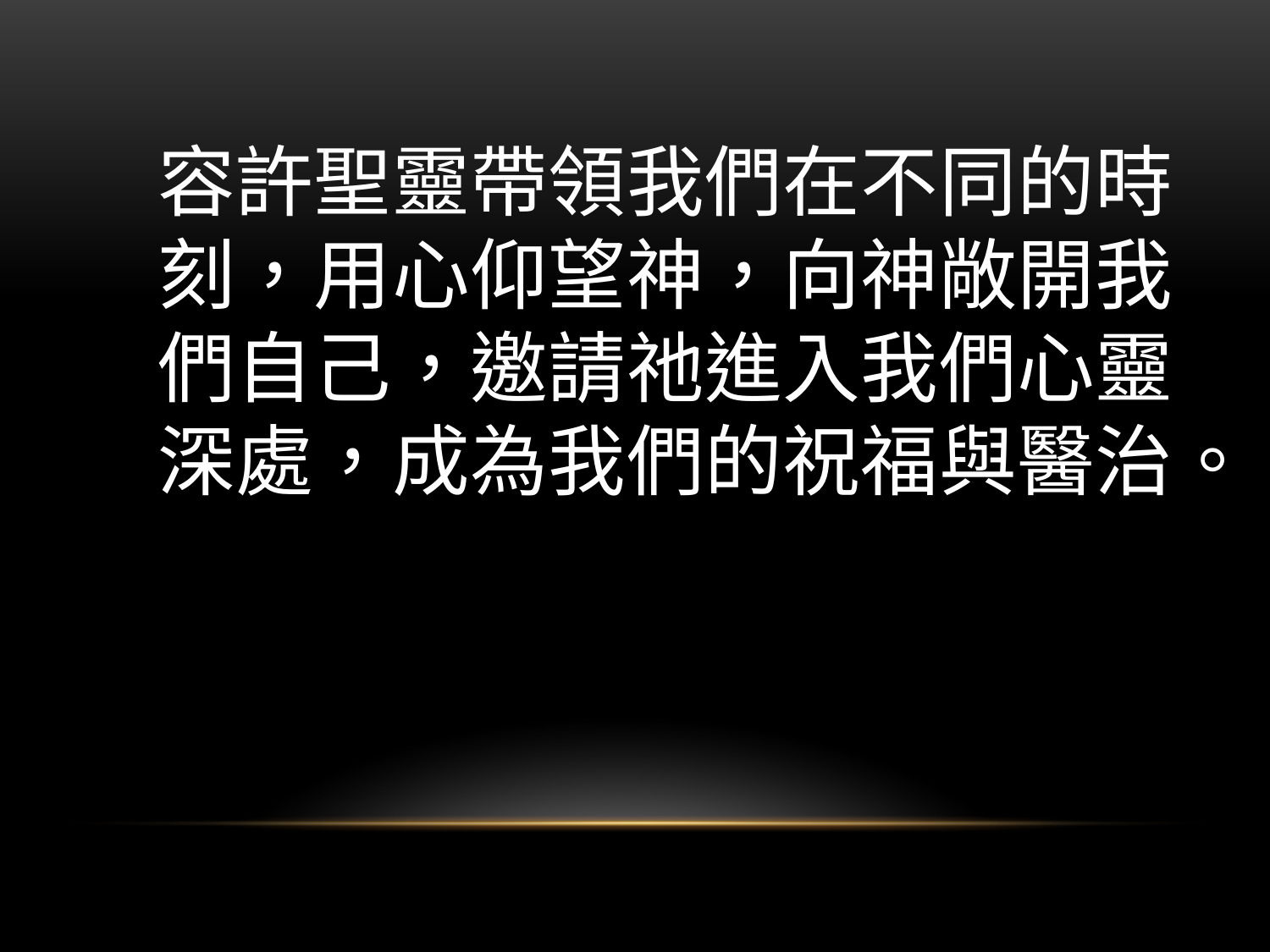

容許聖靈帶領我們在不同的時刻，用心仰望神，向神敞開我們自己，邀請祂進入我們心靈深處，成為我們的祝福與醫治。